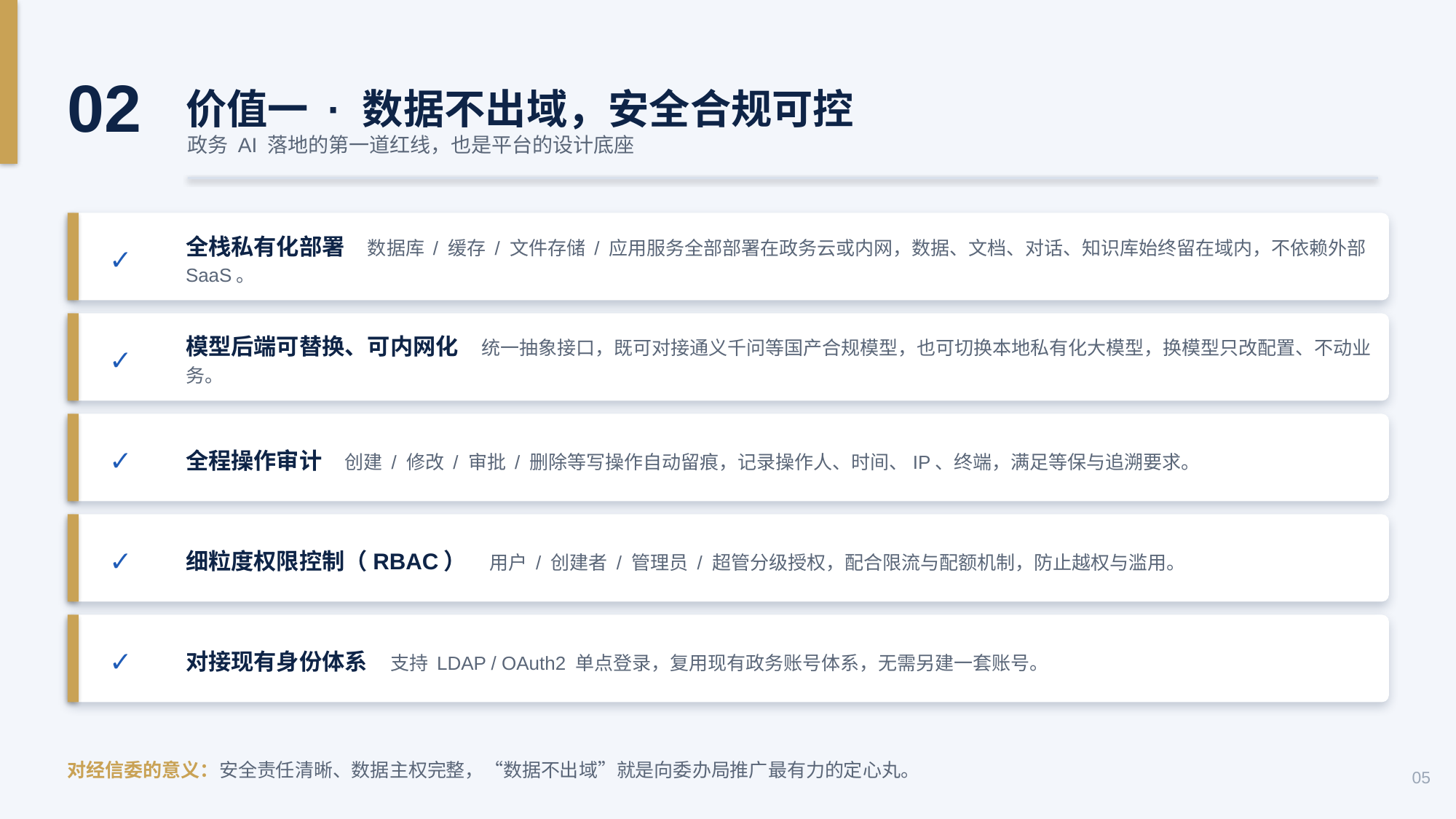

02
价值一 · 数据不出域，安全合规可控
政务 AI 落地的第一道红线，也是平台的设计底座

✓
全栈私有化部署　数据库 / 缓存 / 文件存储 / 应用服务全部部署在政务云或内网，数据、文档、对话、知识库始终留在域内，不依赖外部 SaaS。

✓
模型后端可替换、可内网化　统一抽象接口，既可对接通义千问等国产合规模型，也可切换本地私有化大模型，换模型只改配置、不动业务。

✓
全程操作审计　创建 / 修改 / 审批 / 删除等写操作自动留痕，记录操作人、时间、IP、终端，满足等保与追溯要求。

✓
细粒度权限控制（RBAC）　用户 / 创建者 / 管理员 / 超管分级授权，配合限流与配额机制，防止越权与滥用。

✓
对接现有身份体系　支持 LDAP / OAuth2 单点登录，复用现有政务账号体系，无需另建一套账号。
对经信委的意义：安全责任清晰、数据主权完整，“数据不出域”就是向委办局推广最有力的定心丸。
05